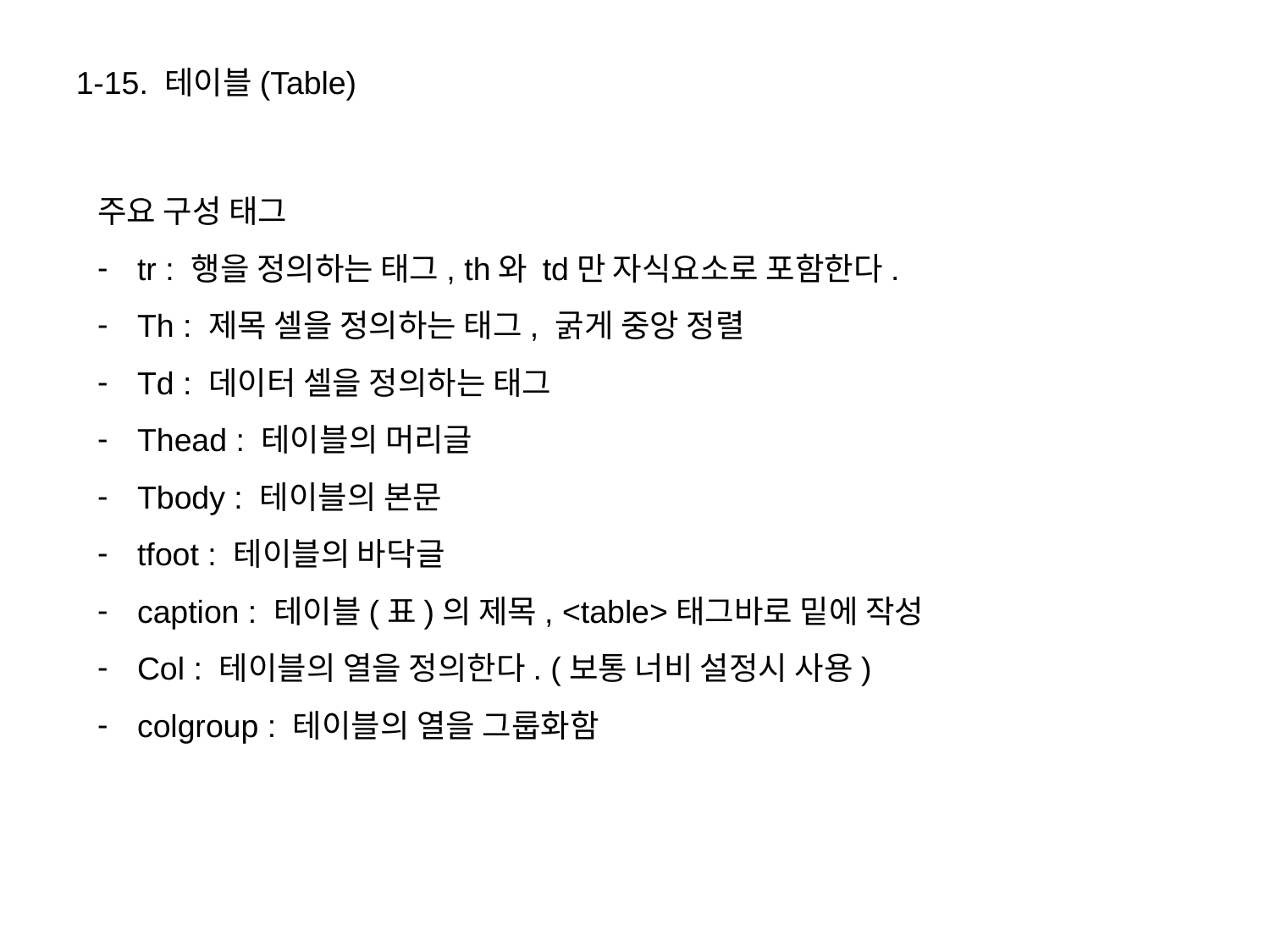

1-15. 테이블(Table)
주요 구성 태그
tr : 행을 정의하는 태그, th와 td만 자식요소로 포함한다.
Th : 제목 셀을 정의하는 태그, 굵게 중앙 정렬
Td : 데이터 셀을 정의하는 태그
Thead : 테이블의 머리글
Tbody : 테이블의 본문
tfoot : 테이블의 바닥글
caption : 테이블(표)의 제목, <table>태그바로 밑에 작성
Col : 테이블의 열을 정의한다. (보통 너비 설정시 사용)
colgroup : 테이블의 열을 그룹화함